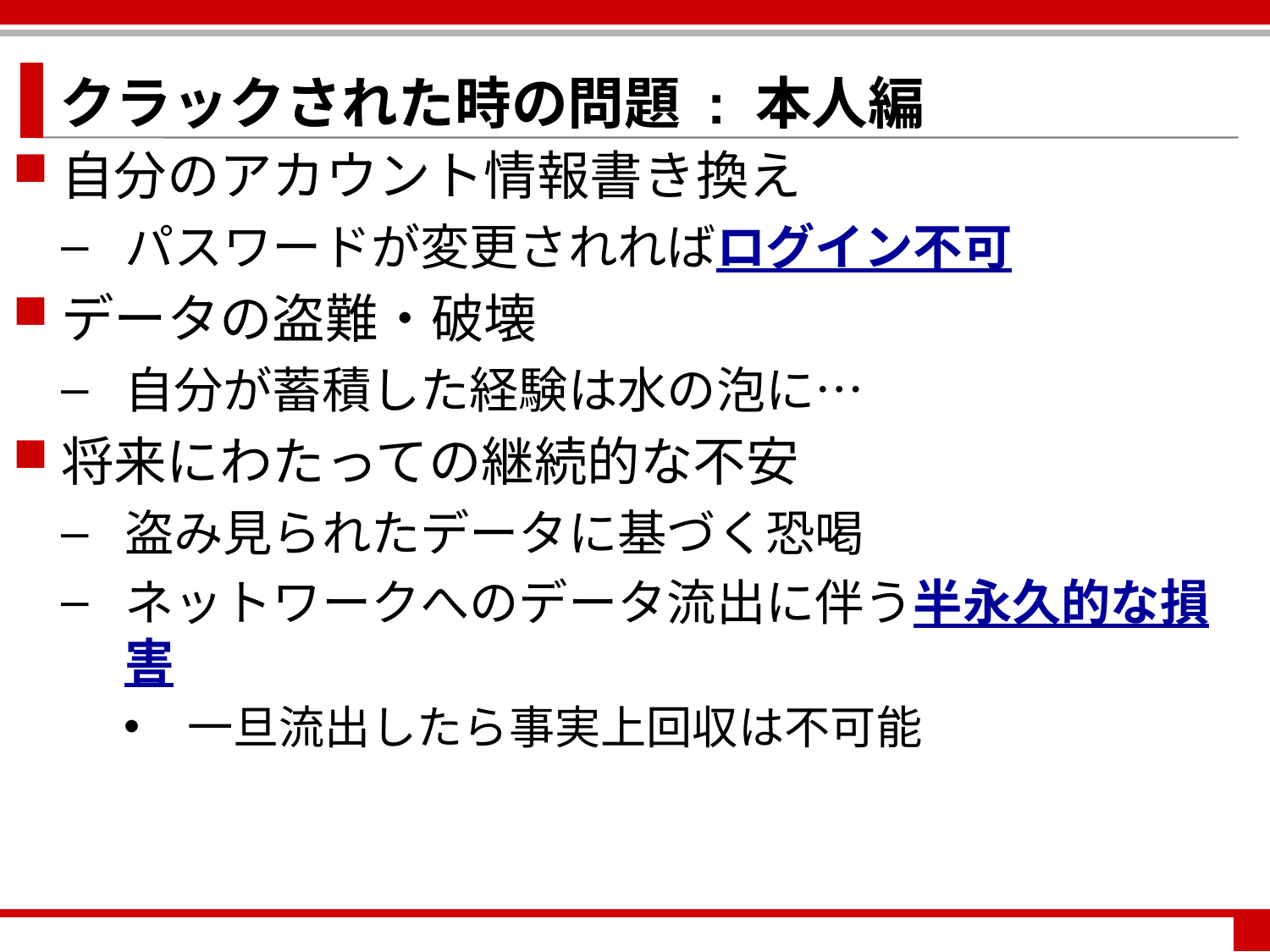

クラックされた時の問題 : 本人編
自分のアカウント情報書き換え
パスワードが変更されればログイン不可
データの盗難・破壊
自分が蓄積した経験は水の泡に…
将来にわたっての継続的な不安
盗み見られたデータに基づく恐喝
ネットワークへのデータ流出に伴う半永久的な損害
一旦流出したら事実上回収は不可能